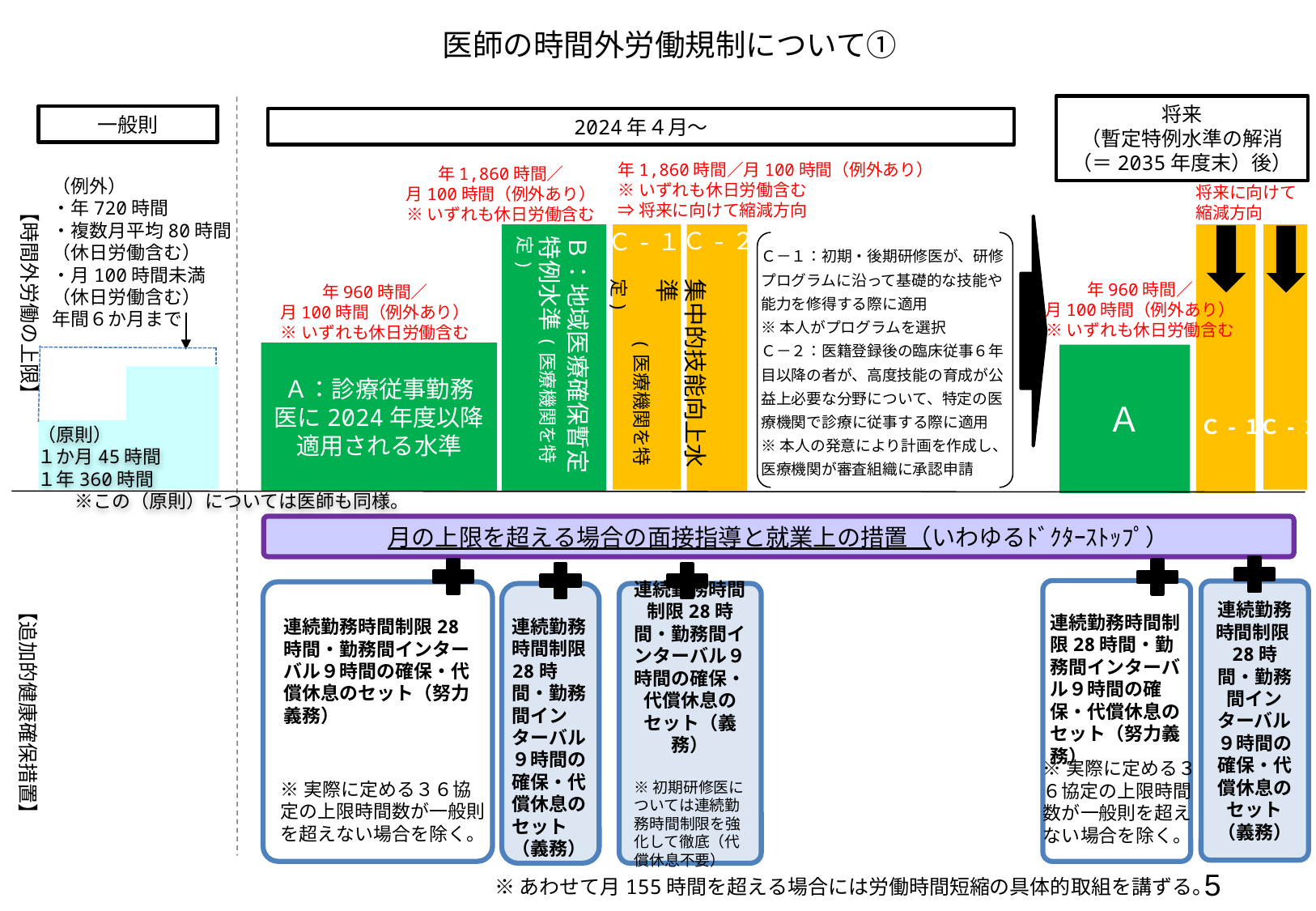

医師の時間外労働規制について①

将来
（暫定特例水準の解消（＝2035年度末）後）
一般則
2024年４月～
年1,860時間／月100時間（例外あり）
※いずれも休日労働含む
⇒将来に向けて縮減方向

将来に向けて縮減方向
年1,860時間／
月100時間（例外あり）
※いずれも休日労働含む
（例外）
・年720時間
・複数月平均80時間（休日労働含む）
・月100時間未満
（休日労働含む）
年間６か月まで
【時間外労働の上限】

Ｃ-２
Ｃ-１
Ｂ：地域医療確保暫定特例水準(医療機関を特定)

Ｃ－１：初期・後期研修医が、研修プログラムに沿って基礎的な技能や能力を修得する際に適用
※本人がプログラムを選択
Ｃ－２：医籍登録後の臨床従事６年目以降の者が、高度技能の育成が公益上必要な分野について、特定の医療機関で診療に従事する際に適用
※本人の発意により計画を作成し、医療機関が審査組織に承認申請
集中的技能向上水準
　　　(医療機関を特定)
年960時間／
月100時間（例外あり）
※いずれも休日労働含む

年960時間／
月100時間（例外あり）
※いずれも休日労働含む

Ａ：診療従事勤務医に2024年度以降適用される水準
Ａ

Ｃ-２
Ｃ-１
（原則）
１か月45時間
１年360時間
　　※この（原則）については医師も同様。
月の上限を超える場合の面接指導と就業上の措置（いわゆるﾄﾞｸﾀｰｽﾄｯﾌﾟ）

連続勤務時間制限28時間・勤務間インターバル９時間の確保・代償休息のセット（義務）

連続勤務時間制限28時間・勤務間インターバル９時間の確保・代償休息のセット（義務）

※初期研修医については連続勤務時間制限を強化して徹底（代償休息不要）
【追加的健康確保措置】
連続勤務時間制限28時間・勤務間インターバル９時間の確保・代償休息のセット（努力義務）
連続勤務時間制限28時間・勤務間インターバル９時間の確保・代償休息のセット（義務）
連続勤務時間制限28時間・勤務間インターバル９時間の確保・代償休息のセット（努力義務）
※実際に定める３６協定の上限時間数が一般則を超えない場合を除く。
※実際に定める３６協定の上限時間数が一般則を超えない場合を除く。
5
※あわせて月155時間を超える場合には労働時間短縮の具体的取組を講ずる。